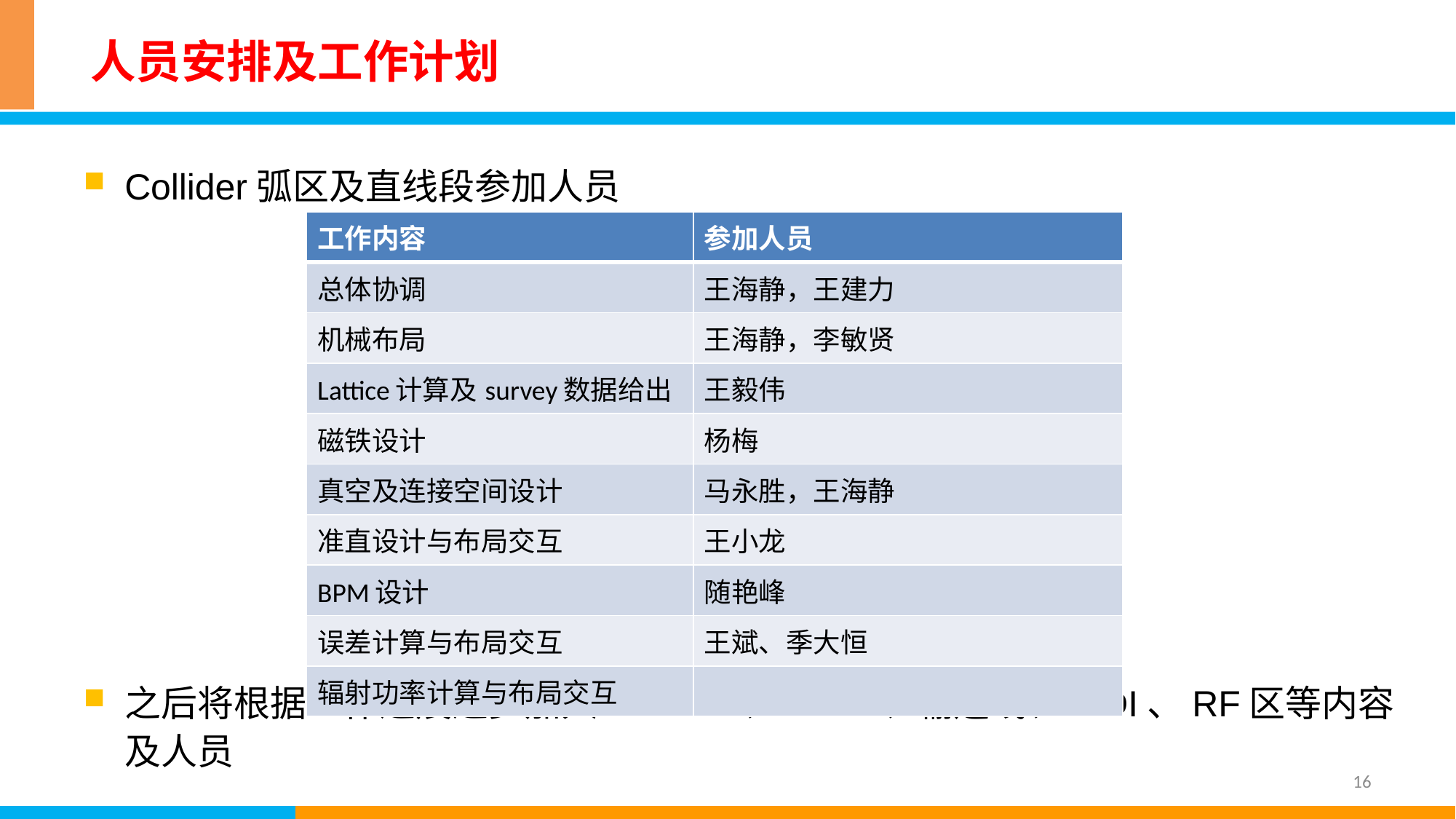

# 人员安排及工作计划
Collider弧区及直线段参加人员

之后将根据工作进展逐步加入Booster、Linac、输运线、MDI、RF区等内容及人员
| 工作内容 | 参加人员 |
| --- | --- |
| 总体协调 | 王海静，王建力 |
| 机械布局 | 王海静，李敏贤 |
| Lattice计算及survey数据给出 | 王毅伟 |
| 磁铁设计 | 杨梅 |
| 真空及连接空间设计 | 马永胜，王海静 |
| 准直设计与布局交互 | 王小龙 |
| BPM设计 | 随艳峰 |
| 误差计算与布局交互 | 王斌、季大恒 |
| 辐射功率计算与布局交互 |  |
16